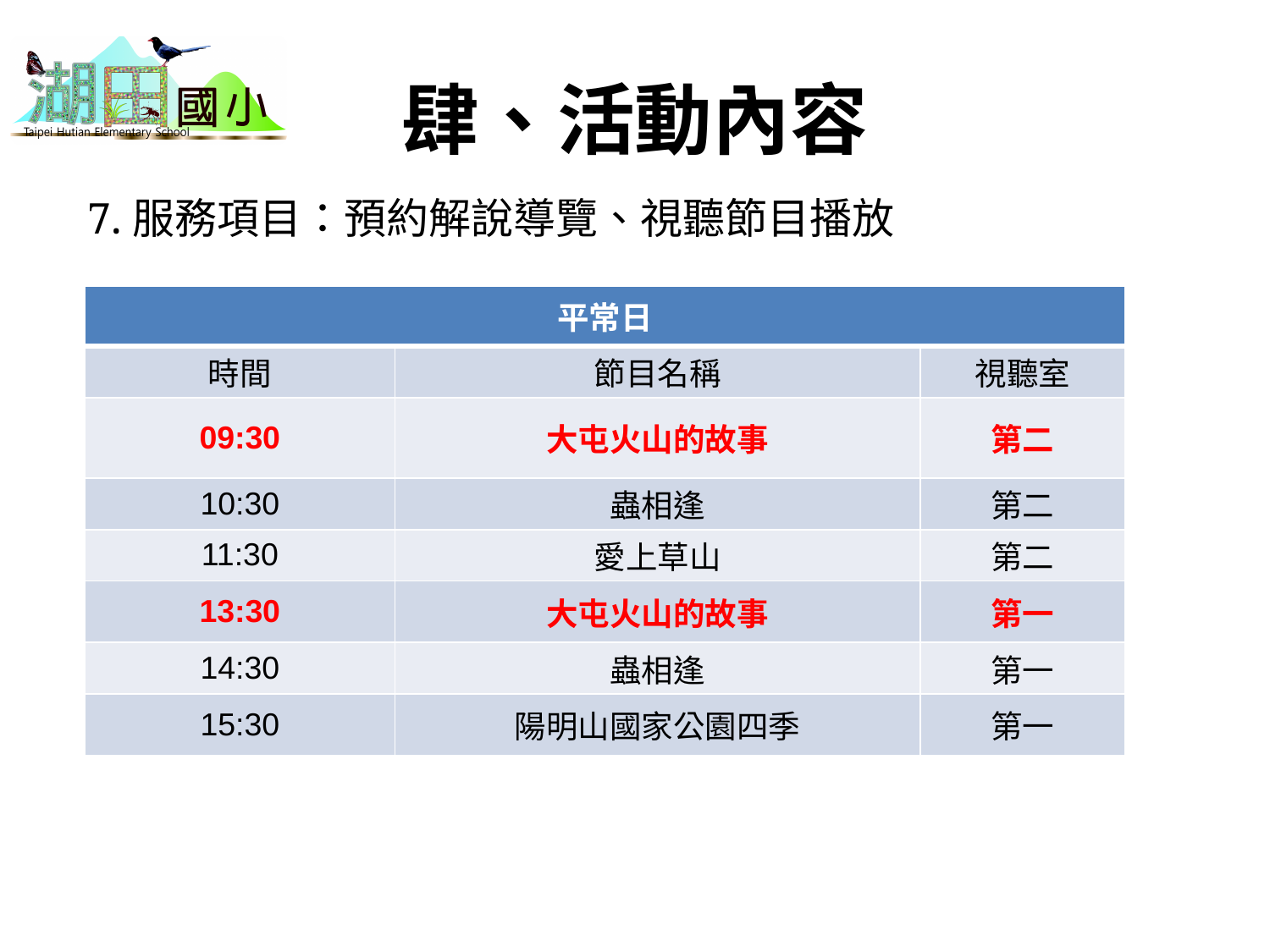

# 肆、活動內容
7.服務項目：預約解說導覽、視聽節目播放
| 平常日 |  |  |
| --- | --- | --- |
| 時間 | 節目名稱 | 視聽室 |
| 09:30 | 大屯火山的故事 | 第二 |
| 10:30 | 蟲相逢 | 第二 |
| 11:30 | 愛上草山 | 第二 |
| 13:30 | 大屯火山的故事 | 第一 |
| 14:30 | 蟲相逢 | 第一 |
| 15:30 | 陽明山國家公園四季 | 第一 |